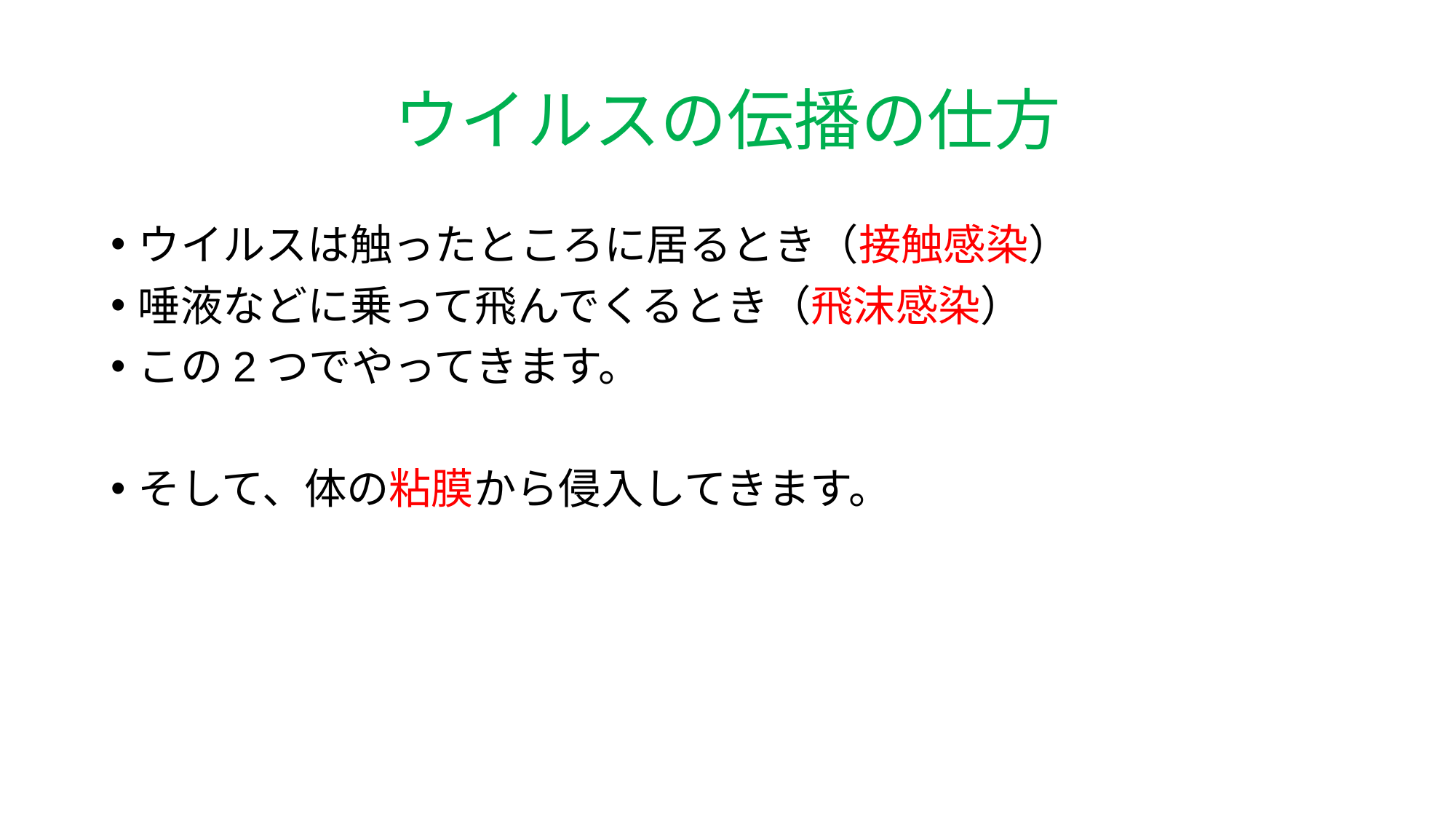

# ウイルスの伝播の仕方
ウイルスは触ったところに居るとき（接触感染）
唾液などに乗って飛んでくるとき（飛沫感染）
この2つでやってきます。

そして、体の粘膜から侵入してきます。